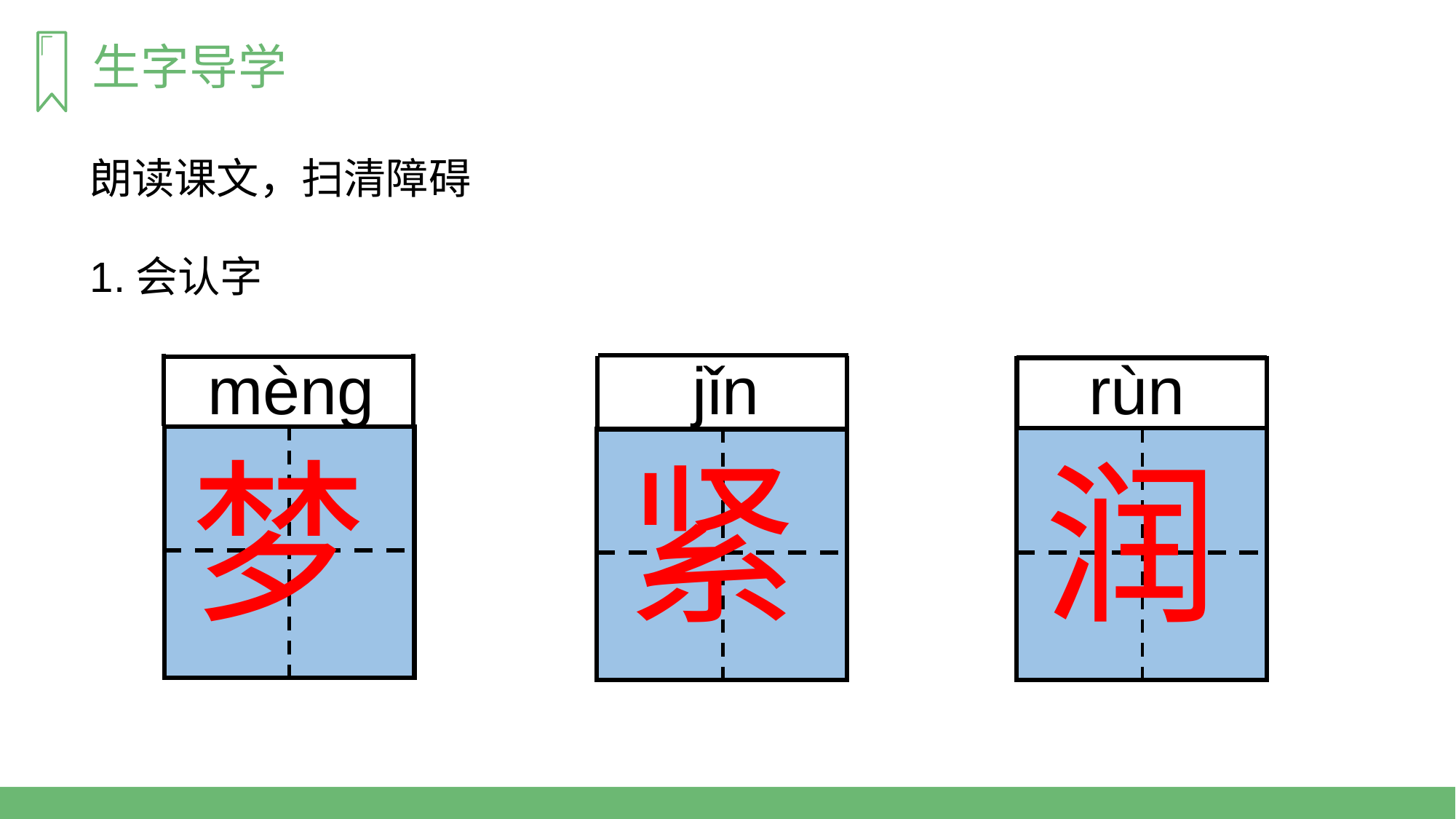

生字导学

朗读课文，扫清障碍
1.会认字
mènɡ

梦
rùn

润
jǐn

紧